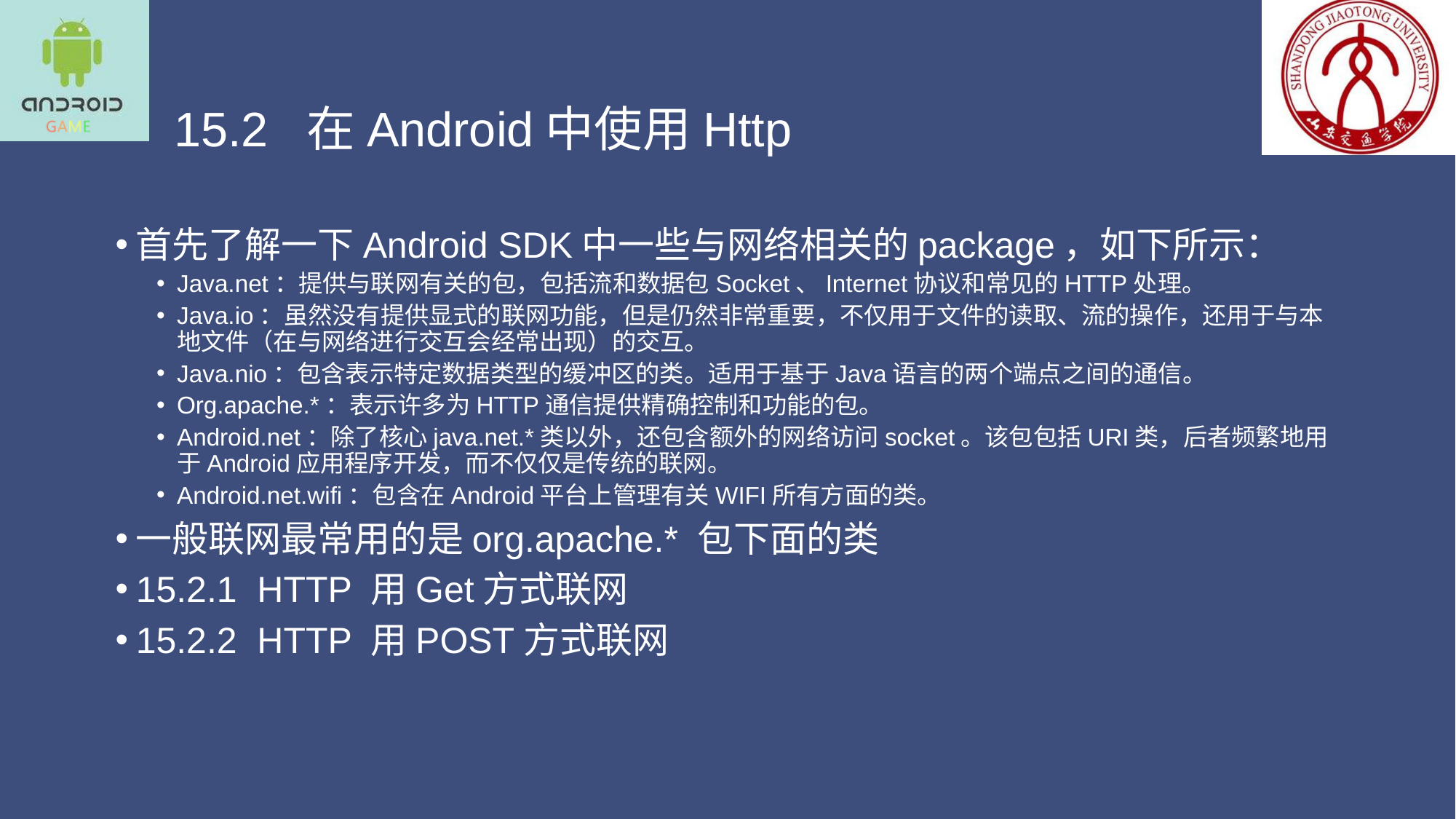

# 15.2  在Android中使用Http
首先了解一下Android SDK中一些与网络相关的package，如下所示：
Java.net：提供与联网有关的包，包括流和数据包Socket、Internet协议和常见的HTTP处理。
Java.io：虽然没有提供显式的联网功能，但是仍然非常重要，不仅用于文件的读取、流的操作，还用于与本地文件（在与网络进行交互会经常出现）的交互。
Java.nio：包含表示特定数据类型的缓冲区的类。适用于基于Java语言的两个端点之间的通信。
Org.apache.*：表示许多为HTTP通信提供精确控制和功能的包。
Android.net：除了核心java.net.*类以外，还包含额外的网络访问socket。该包包括URI类，后者频繁地用于Android应用程序开发，而不仅仅是传统的联网。
Android.net.wifi：包含在Android平台上管理有关WIFI所有方面的类。
一般联网最常用的是org.apache.* 包下面的类
15.2.1  HTTP 用Get方式联网
15.2.2  HTTP 用POST方式联网